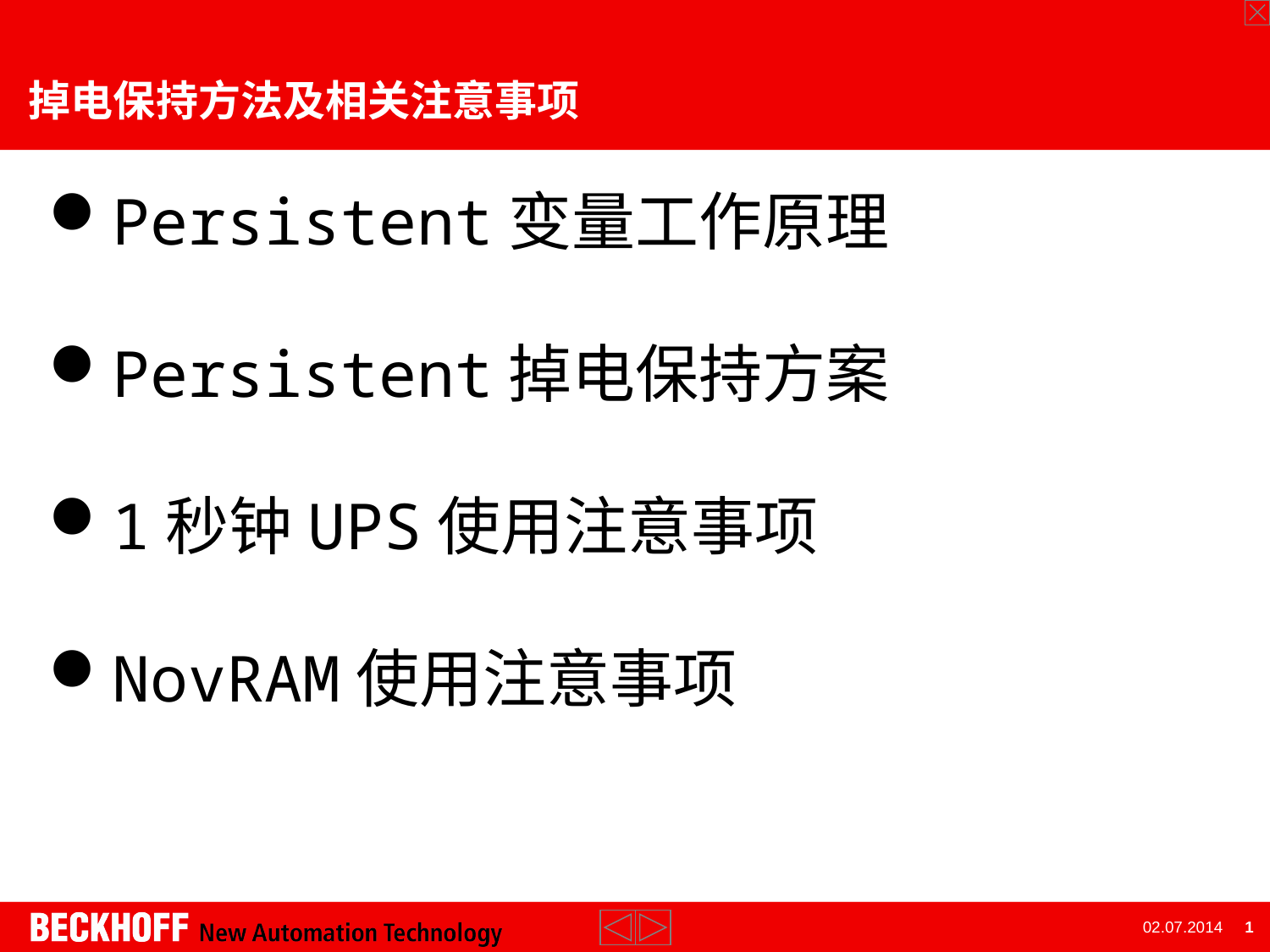

掉电保持方法及相关注意事项
Persistent变量工作原理

Persistent掉电保持方案

1秒钟UPS使用注意事项

NovRAM使用注意事项

02.07.2014     1